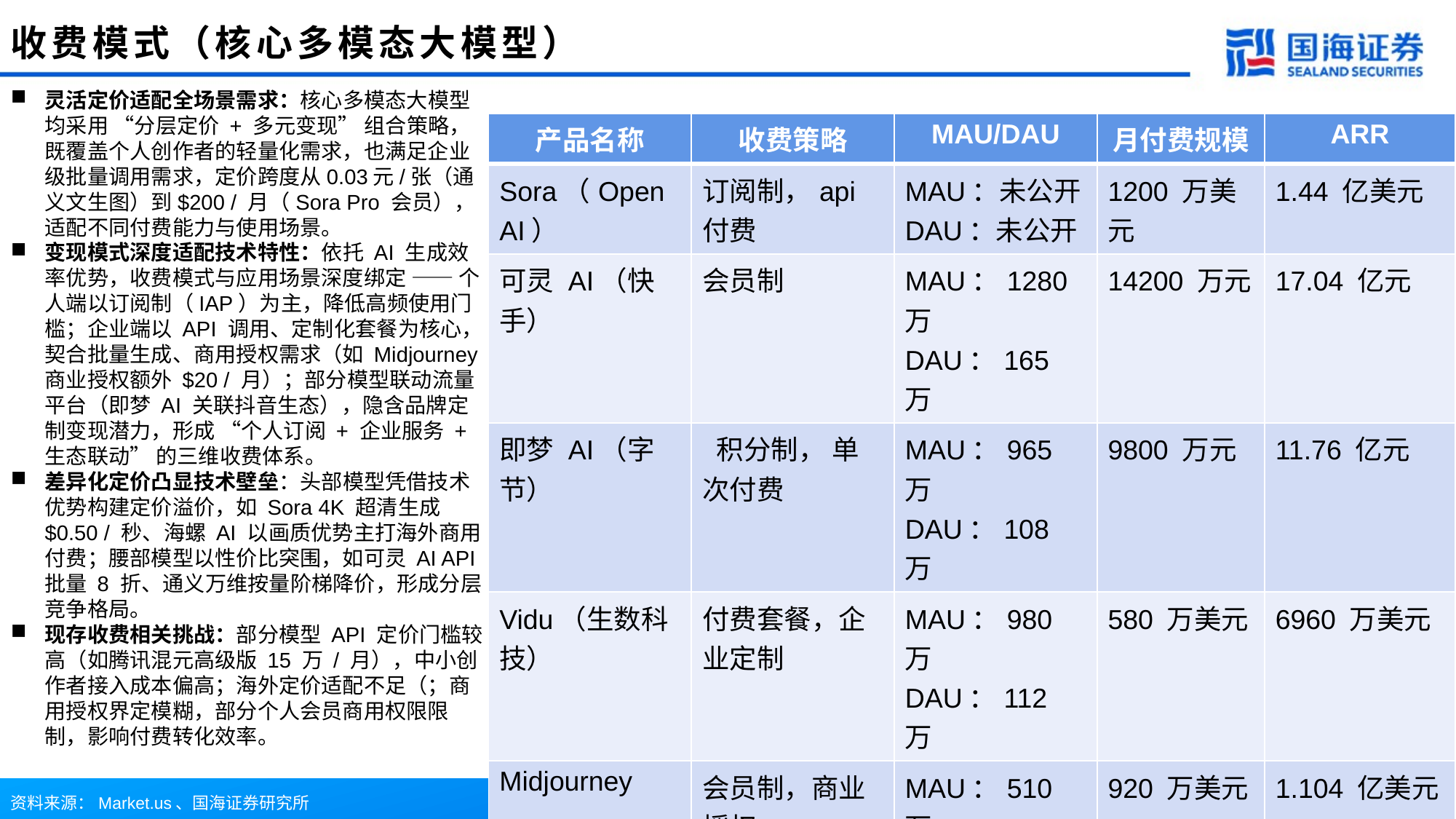

# 收费模式（核心多模态大模型）
灵活定价适配全场景需求：核心多模态大模型均采用 “分层定价 + 多元变现” 组合策略，既覆盖个人创作者的轻量化需求，也满足企业级批量调用需求，定价跨度从0.03元/张（通义文生图）到$200 / 月（Sora Pro 会员），适配不同付费能力与使用场景。
变现模式深度适配技术特性：依托 AI 生成效率优势，收费模式与应用场景深度绑定 —— 个人端以订阅制（IAP）为主，降低高频使用门槛；企业端以 API 调用、定制化套餐为核心，契合批量生成、商用授权需求（如 Midjourney 商业授权额外 $20 / 月）；部分模型联动流量平台（即梦 AI 关联抖音生态），隐含品牌定制变现潜力，形成 “个人订阅 + 企业服务 + 生态联动” 的三维收费体系。
差异化定价凸显技术壁垒：头部模型凭借技术优势构建定价溢价，如 Sora 4K 超清生成 $0.50 / 秒、海螺 AI 以画质优势主打海外商用付费；腰部模型以性价比突围，如可灵 AI API 批量 8 折、通义万维按量阶梯降价，形成分层竞争格局。
现存收费相关挑战：部分模型 API 定价门槛较高（如腾讯混元高级版 15 万 / 月），中小创作者接入成本偏高；海外定价适配不足（；商用授权界定模糊，部分个人会员商用权限限制，影响付费转化效率。
| 产品名称 | 收费策略 | MAU/DAU | 月付费规模 | ARR |
| --- | --- | --- | --- | --- |
| Sora（OpenAI） | 订阅制，api付费 | MAU：未公开 DAU：未公开 | 1200 万美元 | 1.44 亿美元 |
| 可灵 AI（快手） | 会员制 | MAU：1280 万 DAU：165 万 | 14200 万元 | 17.04 亿元 |
| 即梦 AI（字节） | 积分制， 单次付费 | MAU：965 万 DAU：108 万 | 9800 万元 | 11.76 亿元 |
| Vidu（生数科技） | 付费套餐，企业定制 | MAU：980 万 DAU：112 万 | 580 万美元 | 6960 万美元 |
| Midjourney | 会员制，商业授权 | MAU：510 万 DAU：78 万 | 920 万美元 | 1.104 亿美元 |
| 腾讯混元 | API 计费，企业套餐制 | MAU：680 万 DAU：82 万 | 6800 万元 | 8.16 亿元 |
| 阿里通义 | 会员制，企业api | MAU：720 万 DAU：90 万 | 7500 万元 | 9 亿元 |
资料来源：Market.us、国海证券研究所